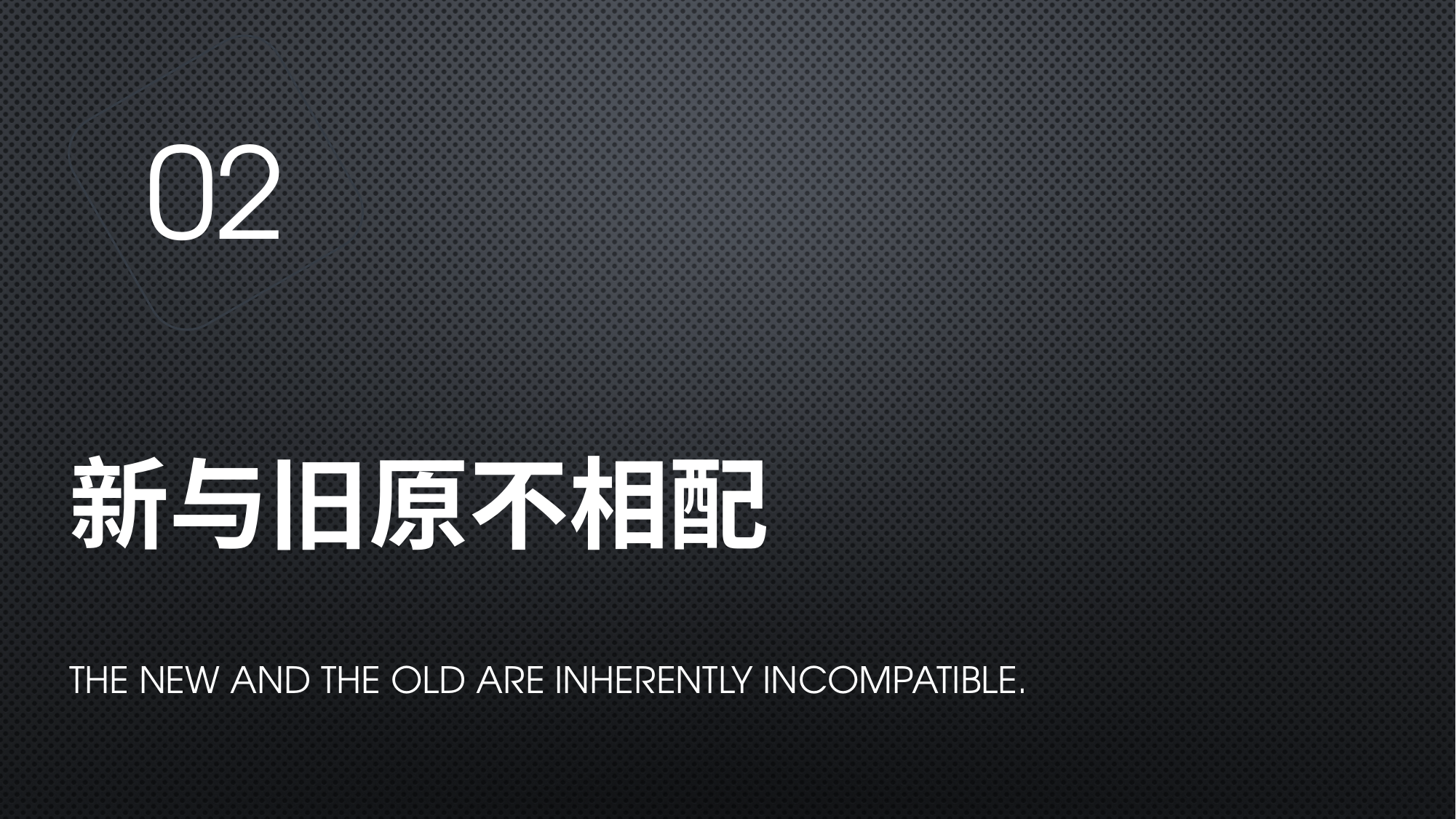

02
# 新与旧原不相配
The new and the old are inherently incompatible.